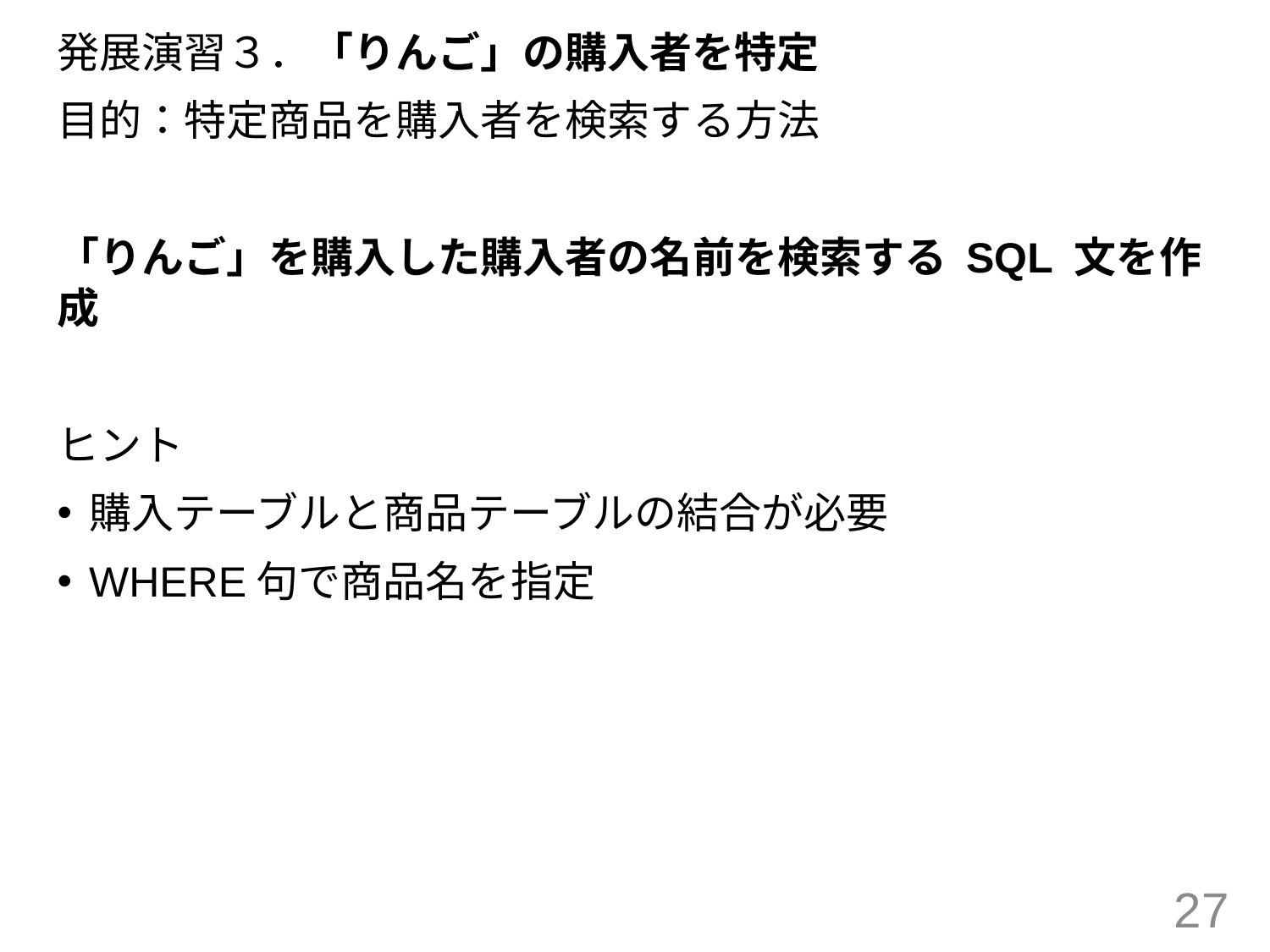

発展演習３．「りんご」の購入者を特定
目的：特定商品を購入者を検索する方法

「りんご」を購入した購入者の名前を検索する SQL 文を作成

ヒント
購入テーブルと商品テーブルの結合が必要
WHERE句で商品名を指定
27